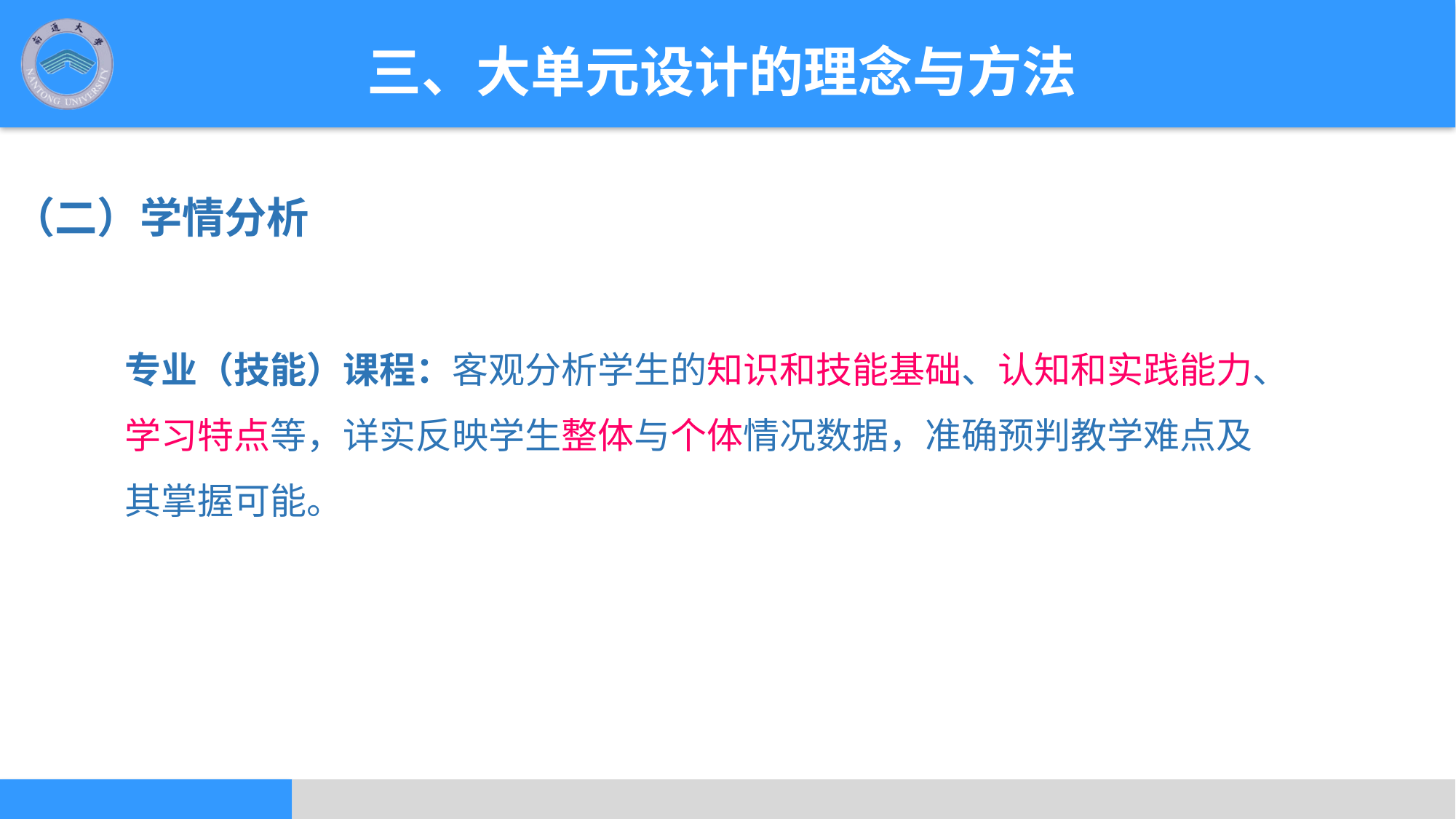

三、大单元设计的理念与方法
（二）学情分析
专业（技能）课程：客观分析学生的知识和技能基础、认知和实践能力、学习特点等，详实反映学生整体与个体情况数据，准确预判教学难点及其掌握可能。